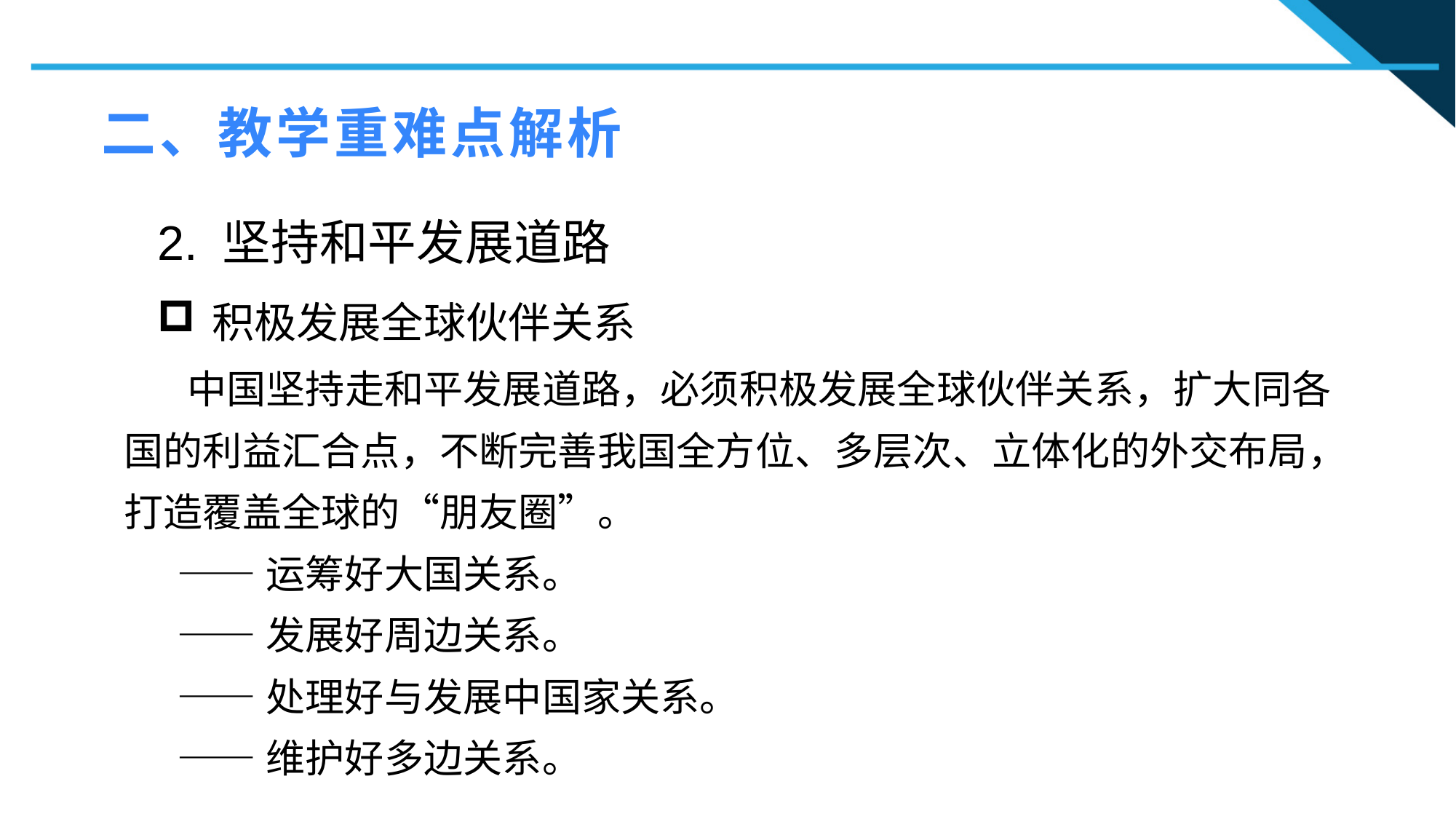

二、教学重难点解析
2. 坚持和平发展道路
积极发展全球伙伴关系
1
      中国坚持走和平发展道路，必须积极发展全球伙伴关系，扩大同各国的利益汇合点，不断完善我国全方位、多层次、立体化的外交布局，打造覆盖全球的“朋友圈”。
      ——运筹好大国关系。
      ——发展好周边关系。
      ——处理好与发展中国家关系。
      ——维护好多边关系。
2
2
n